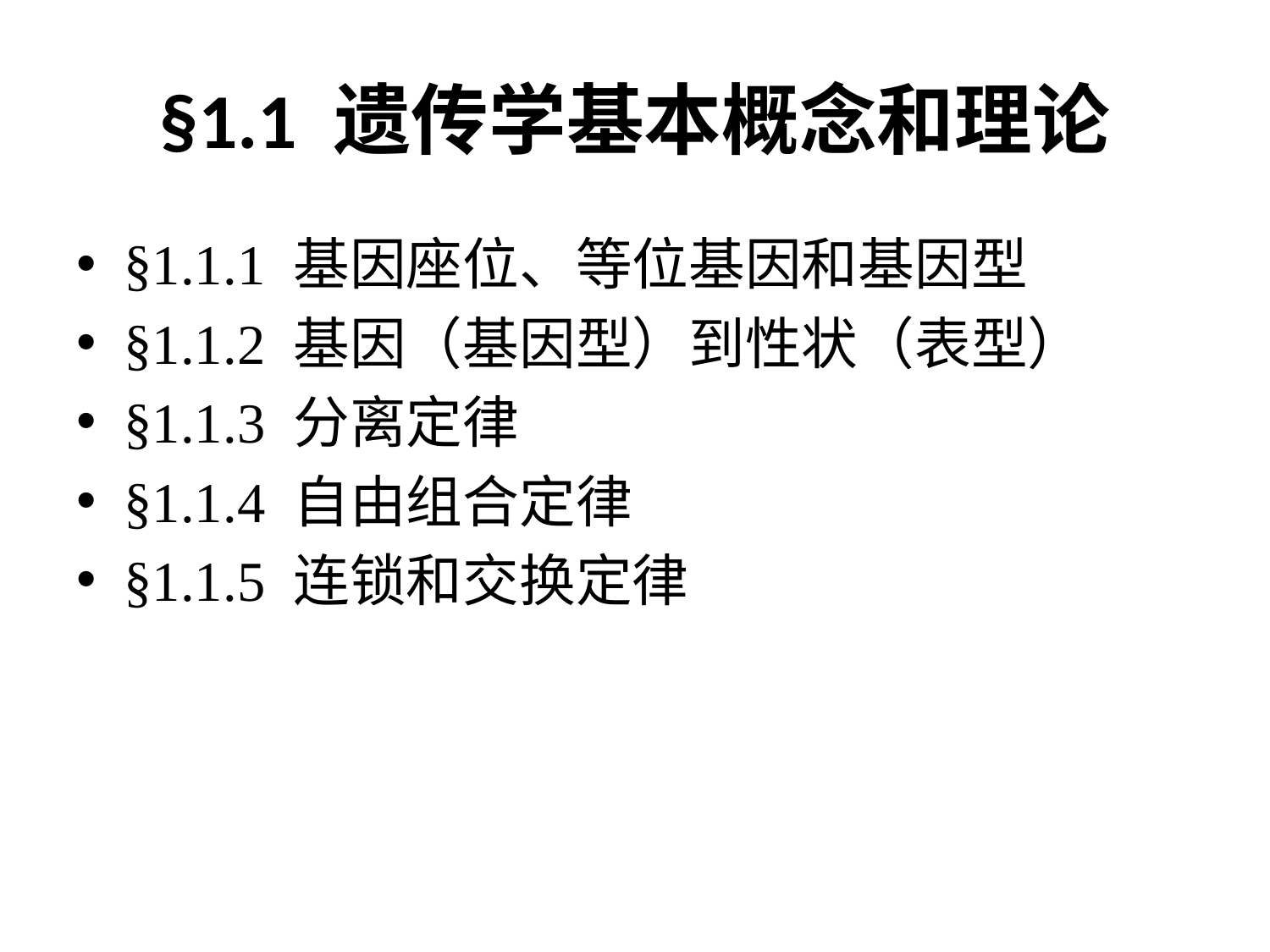

# §1.1 遗传学基本概念和理论
§1.1.1 基因座位、等位基因和基因型
§1.1.2 基因（基因型）到性状（表型）
§1.1.3 分离定律
§1.1.4 自由组合定律
§1.1.5 连锁和交换定律